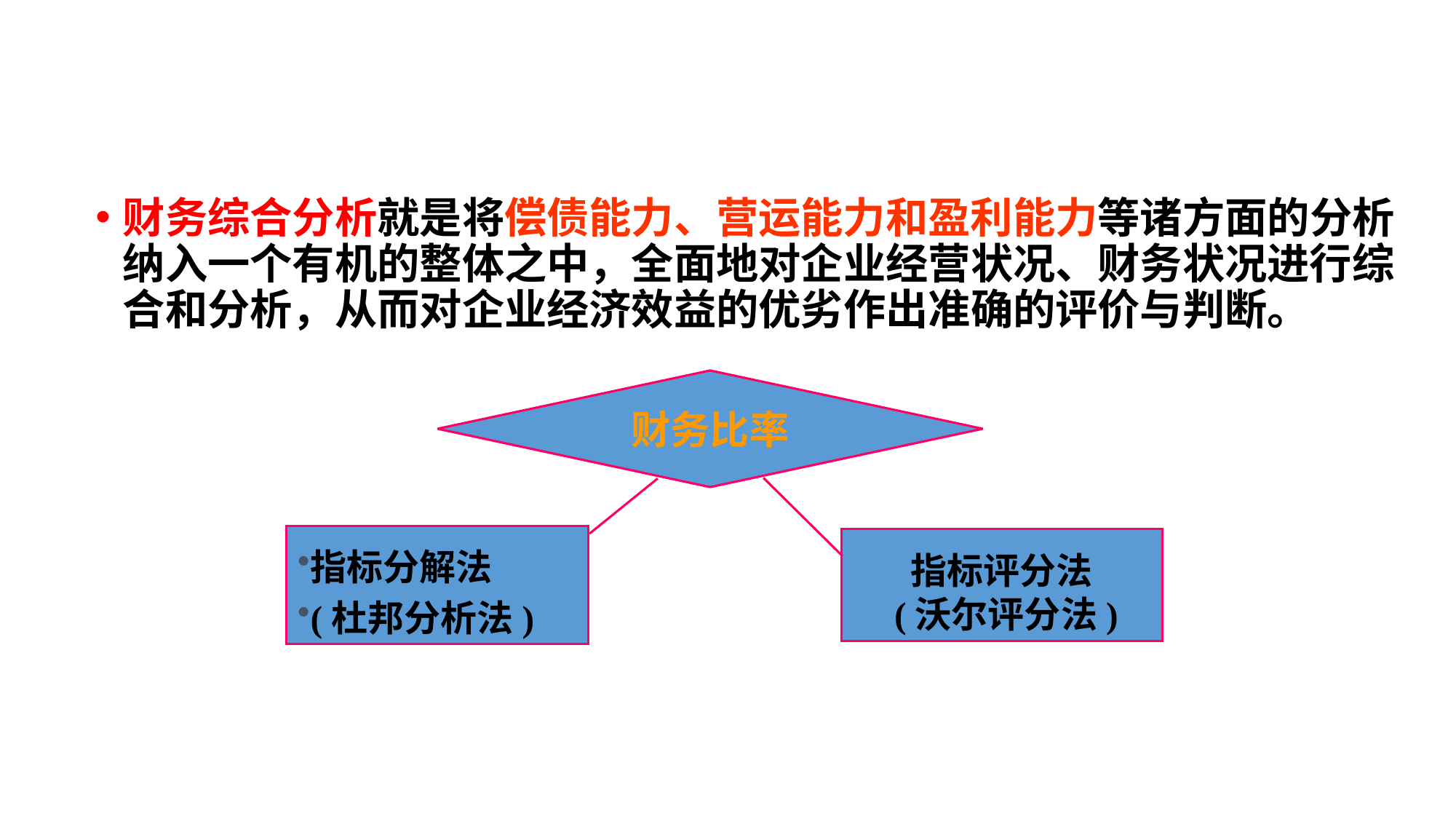

财务综合分析就是将偿债能力、营运能力和盈利能力等诸方面的分析纳入一个有机的整体之中，全面地对企业经营状况、财务状况进行综合和分析，从而对企业经济效益的优劣作出准确的评价与判断。
财务比率

指标分解法
(杜邦分析法)
指标评分法
 (沃尔评分法)